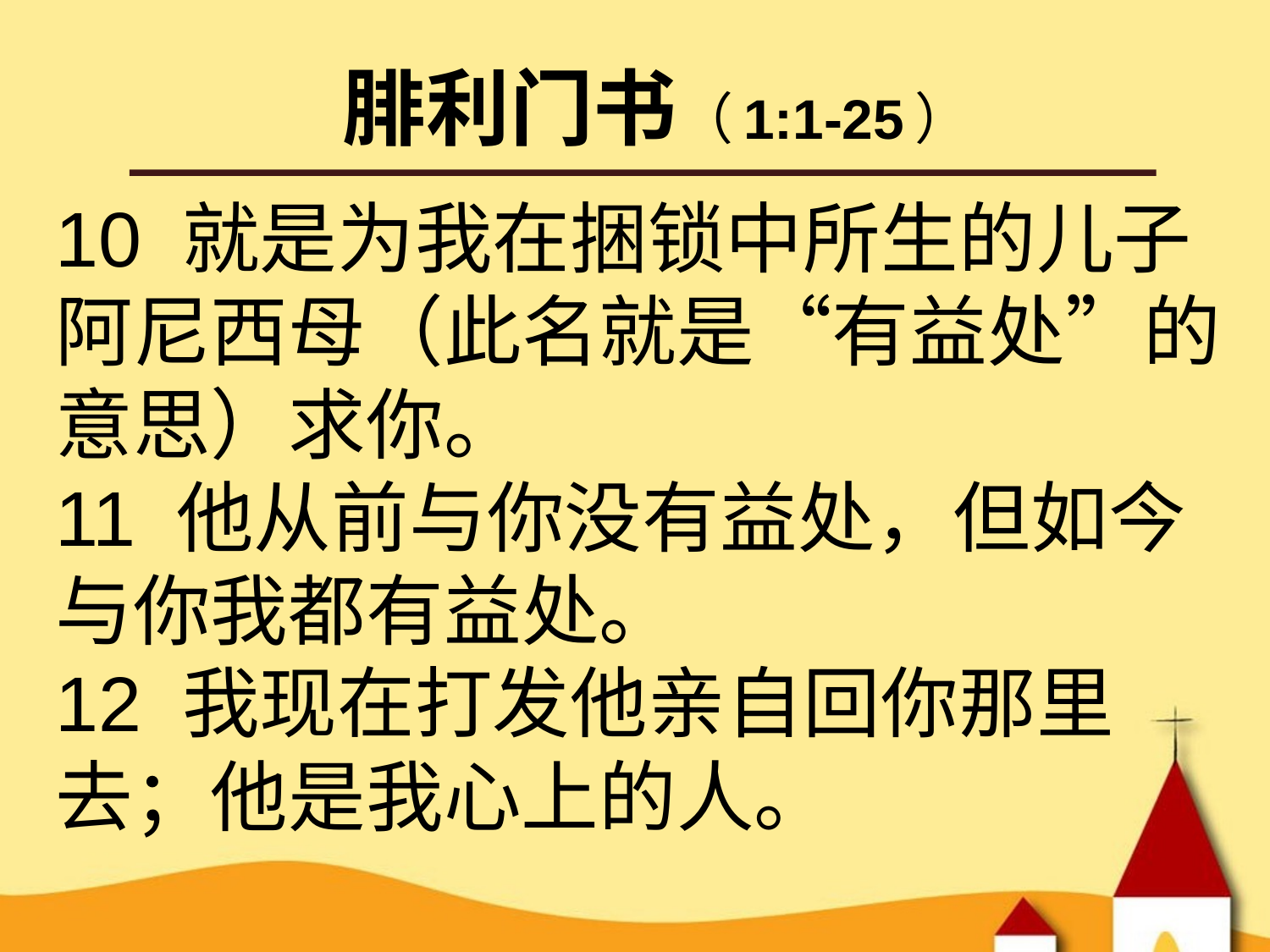

# 腓利门书（1:1-25）

10 就是为我在捆锁中所生的儿子阿尼西母（此名就是“有益处”的意思）求你。
11 他从前与你没有益处，但如今与你我都有益处。
12 我现在打发他亲自回你那里去；他是我心上的人。